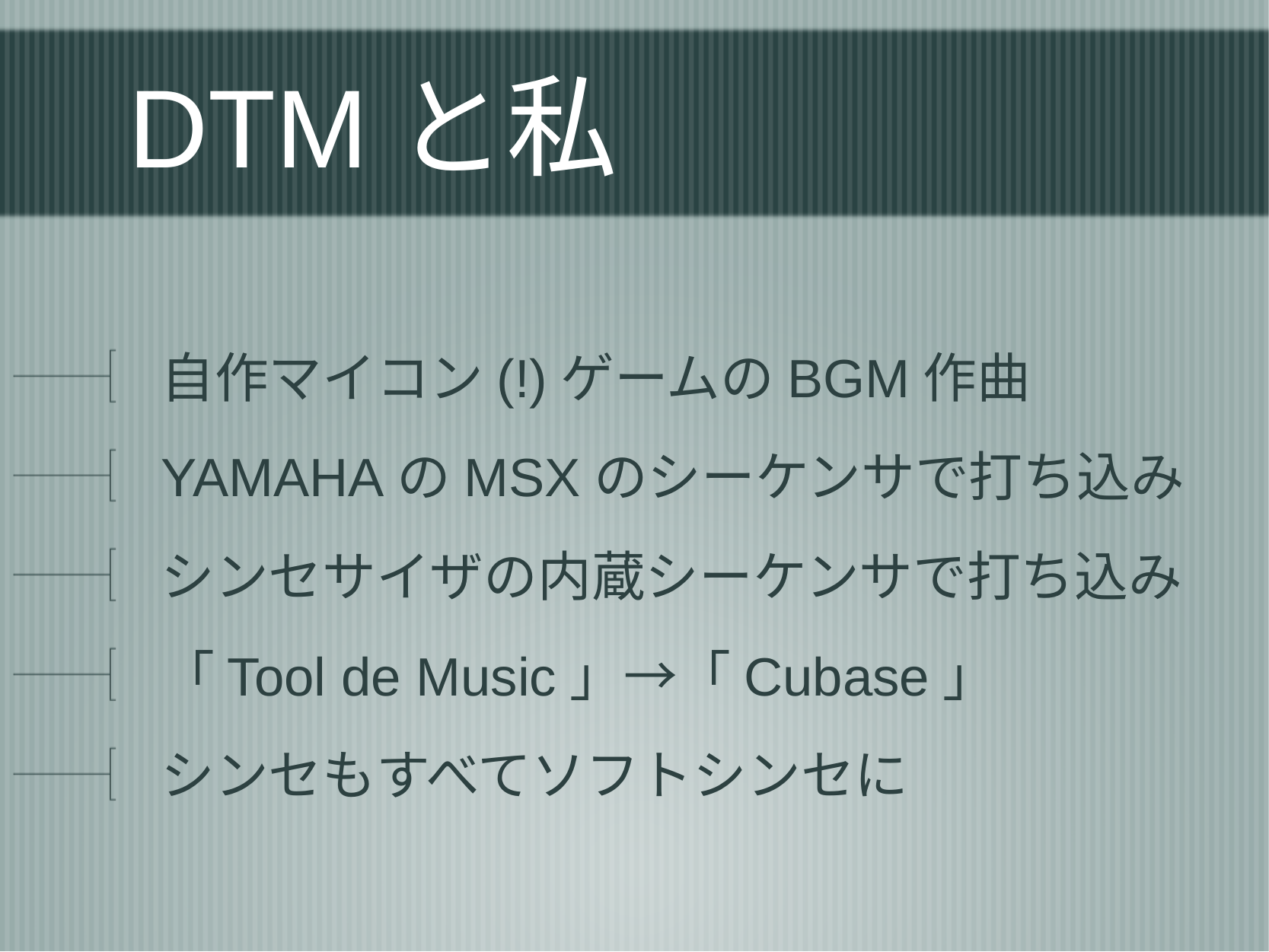

# DTMと私
自作マイコン(!)ゲームのBGM作曲
YAMAHAのMSXのシーケンサで打ち込み
シンセサイザの内蔵シーケンサで打ち込み
「Tool de Music」→「Cubase」
シンセもすべてソフトシンセに